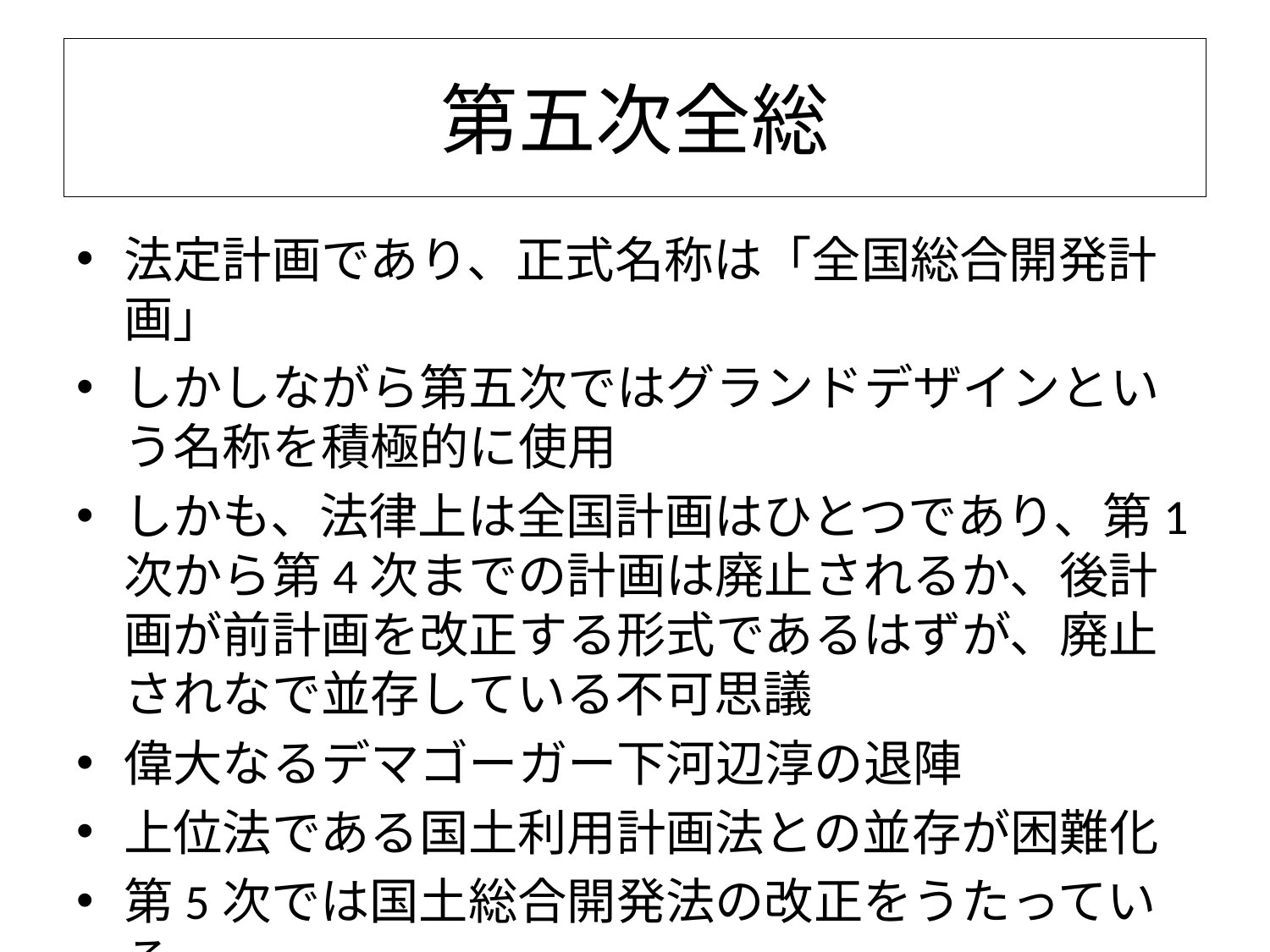

# 第五次全総
法定計画であり、正式名称は「全国総合開発計画」
しかしながら第五次ではグランドデザインという名称を積極的に使用
しかも、法律上は全国計画はひとつであり、第1次から第4次までの計画は廃止されるか、後計画が前計画を改正する形式であるはずが、廃止されなで並存している不可思議
偉大なるデマゴーガー下河辺淳の退陣
上位法である国土利用計画法との並存が困難化
第5次では国土総合開発法の改正をうたっている